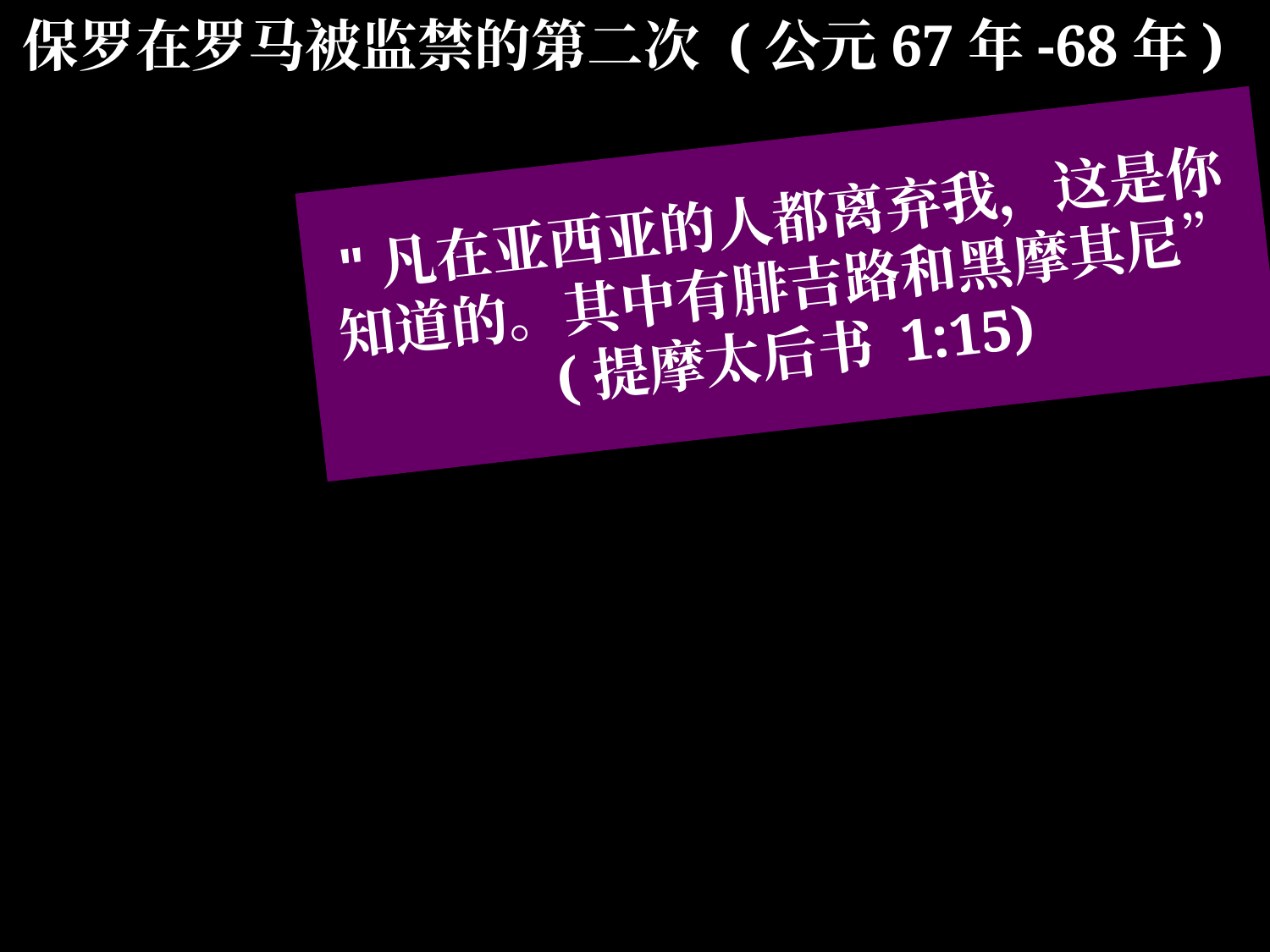

# 保罗在罗马被监禁的第二次 (公元67年-68年)
"凡在亚西亚的人都离弃我，这是你知道的。其中有腓吉路和黑摩其尼”
(提摩太后书 1:15)